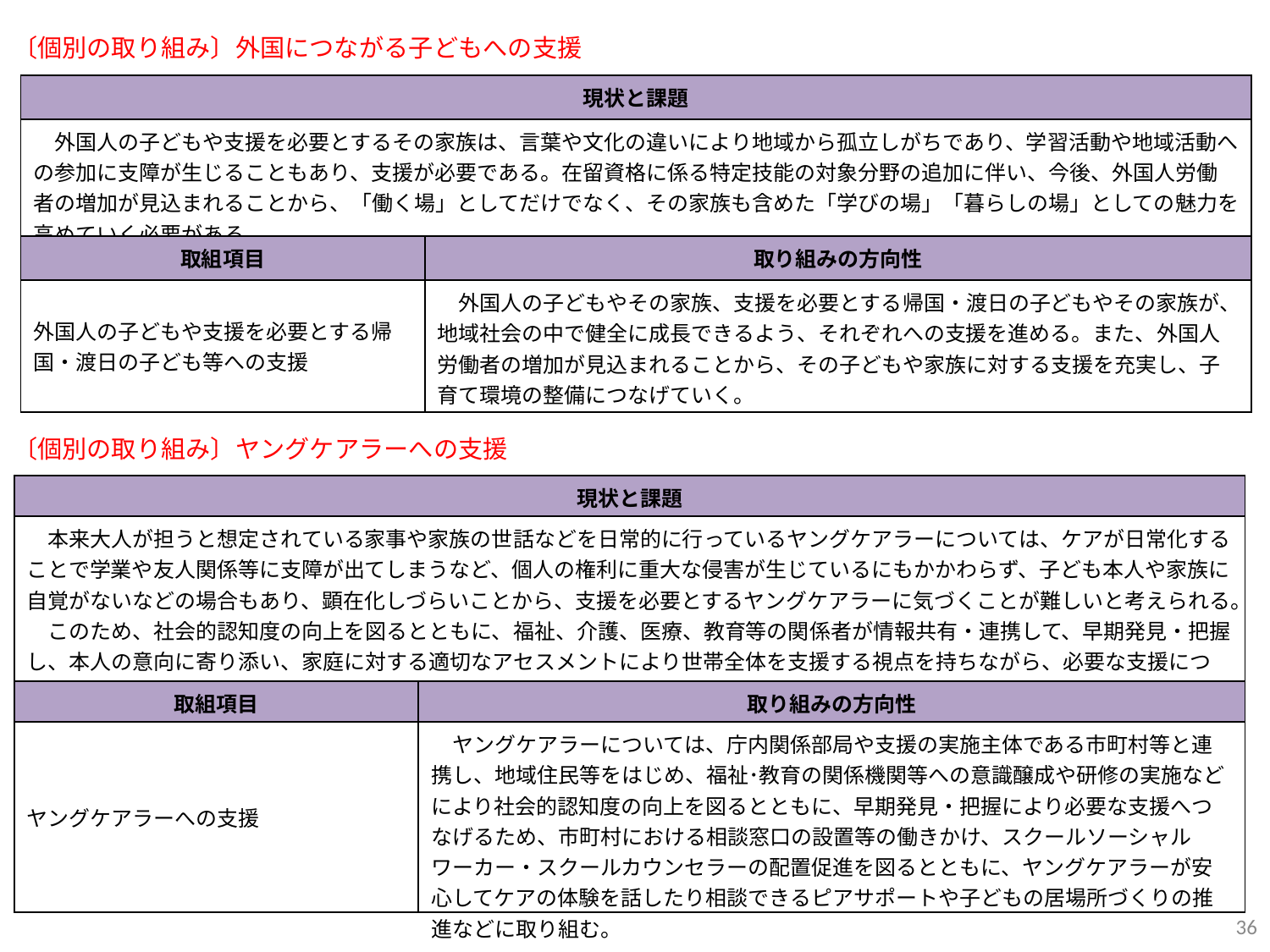

〔個別の取り組み〕外国につながる子どもへの支援
| 現状と課題 |  |
| --- | --- |
| 外国人の子どもや支援を必要とするその家族は、言葉や文化の違いにより地域から孤立しがちであり、学習活動や地域活動への参加に支障が生じることもあり、支援が必要である。在留資格に係る特定技能の対象分野の追加に伴い、今後、外国人労働者の増加が見込まれることから、「働く場」としてだけでなく、その家族も含めた「学びの場」「暮らしの場」としての魅力を高めていく必要がある。 |  |
| 取組項目 | 取り組みの方向性 |
| 外国人の子どもや支援を必要とする帰国・渡日の子ども等への支援 | 外国人の子どもやその家族、支援を必要とする帰国・渡日の子どもやその家族が、地域社会の中で健全に成長できるよう、それぞれへの支援を進める。また、外国人労働者の増加が見込まれることから、その子どもや家族に対する支援を充実し、子育て環境の整備につなげていく。 |
〔個別の取り組み〕ヤングケアラーへの支援
| 現状と課題 |  |
| --- | --- |
| 本来大人が担うと想定されている家事や家族の世話などを日常的に行っているヤングケアラーについては、ケアが日常化することで学業や友人関係等に支障が出てしまうなど、個人の権利に重大な侵害が生じているにもかかわらず、子ども本人や家族に自覚がないなどの場合もあり、顕在化しづらいことから、支援を必要とするヤングケアラーに気づくことが難しいと考えられる。 　このため、社会的認知度の向上を図るとともに、福祉、介護、医療、教育等の関係者が情報共有・連携して、早期発見・把握し、本人の意向に寄り添い、家庭に対する適切なアセスメントにより世帯全体を支援する視点を持ちながら、必要な支援につなげていく必要がある。 |  |
| 取組項目 | 取り組みの方向性 |
| ヤングケアラーへの支援 | ヤングケアラーについては、庁内関係部局や支援の実施主体である市町村等と連携し、地域住民等をはじめ、福祉･教育の関係機関等への意識醸成や研修の実施などにより社会的認知度の向上を図るとともに、早期発見・把握により必要な支援へつなげるため、市町村における相談窓口の設置等の働きかけ、スクールソーシャルワーカー・スクールカウンセラーの配置促進を図るとともに、ヤングケアラーが安心してケアの体験を話したり相談できるピアサポートや子どもの居場所づくりの推進などに取り組む。 |
36